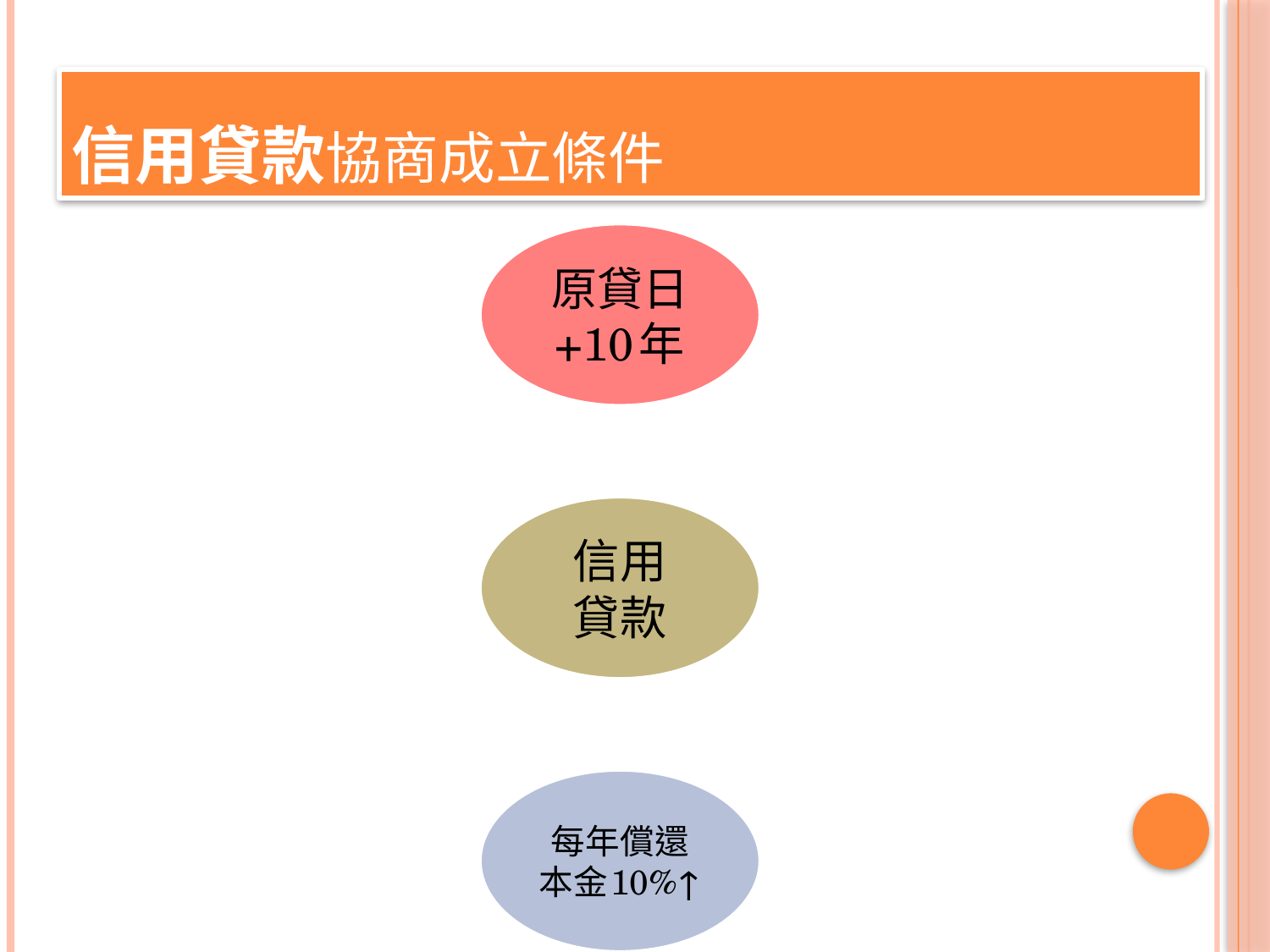

# 信用貸款協商成立條件
信用
貸款
原貸日
+10年
每年償還
本金10%↑